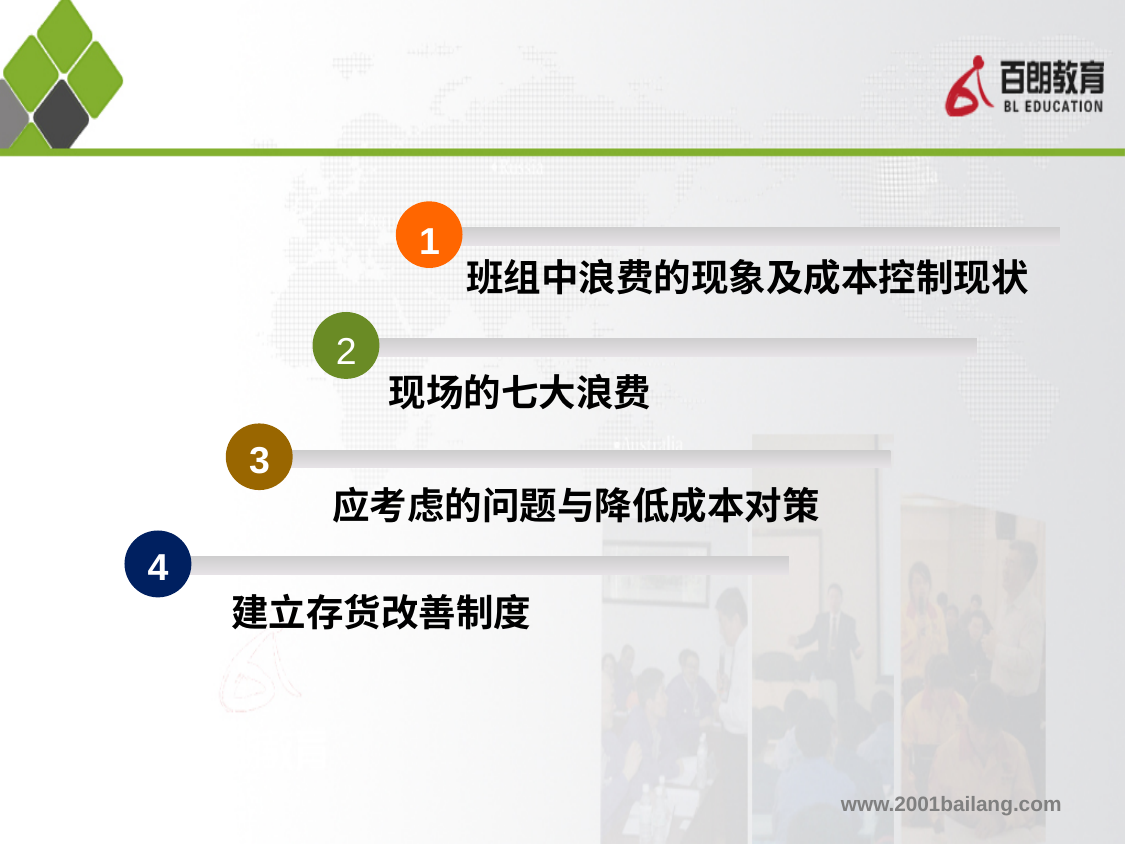

1
班组中浪费的现象及成本控制现状

2

现场的七大浪费

3

应考虑的问题与降低成本对策

4

建立存货改善制度